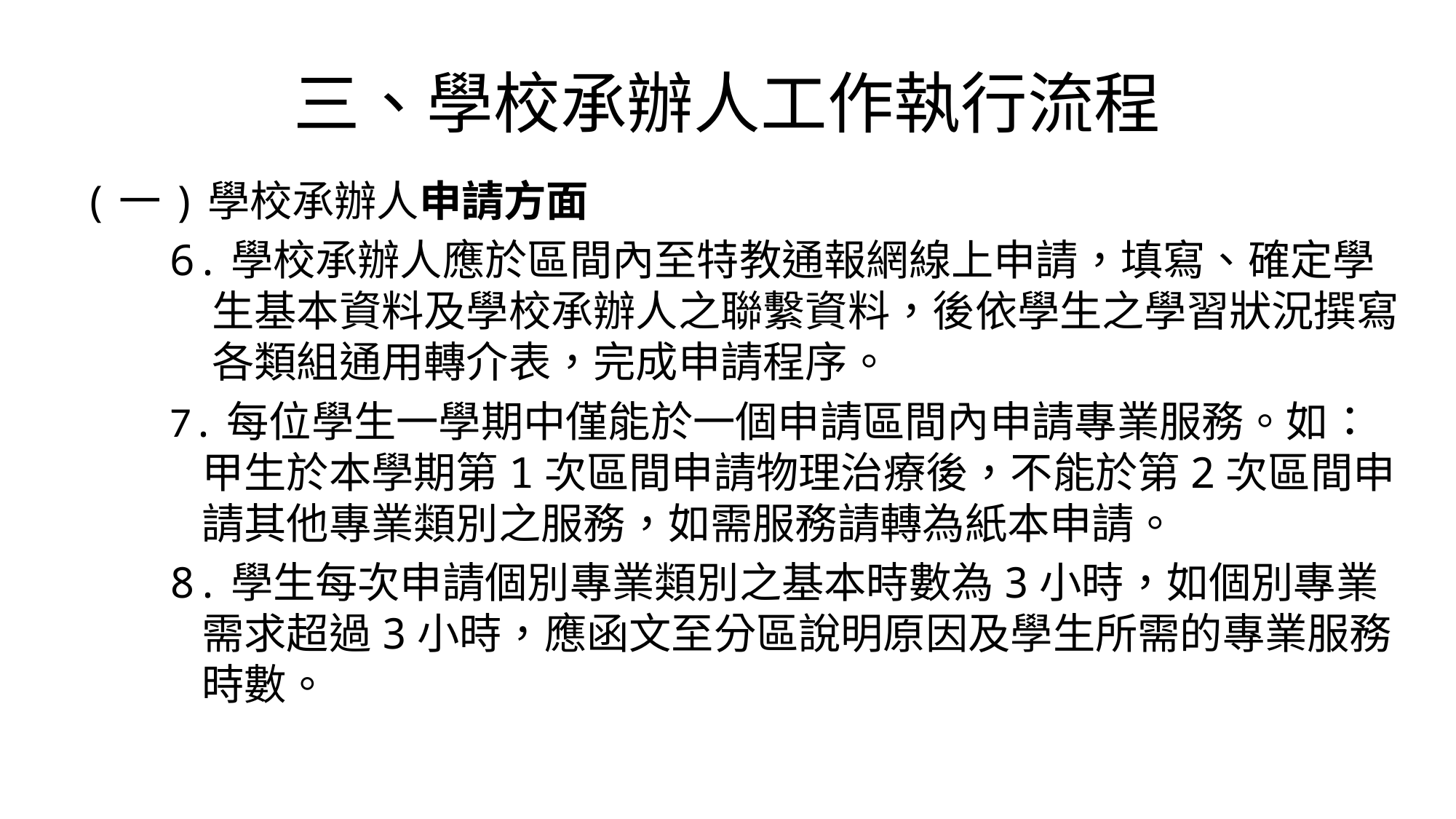

# 三、學校承辦人工作執行流程
(一)學校承辦人申請方面
6.學校承辦人應於區間內至特教通報網線上申請，填寫、確定學生基本資料及學校承辦人之聯繫資料，後依學生之學習狀況撰寫各類組通用轉介表，完成申請程序。
7.每位學生一學期中僅能於一個申請區間內申請專業服務。如：甲生於本學期第1次區間申請物理治療後，不能於第2次區間申請其他專業類別之服務，如需服務請轉為紙本申請。
8.學生每次申請個別專業類別之基本時數為3小時，如個別專業需求超過3小時，應函文至分區說明原因及學生所需的專業服務時數。